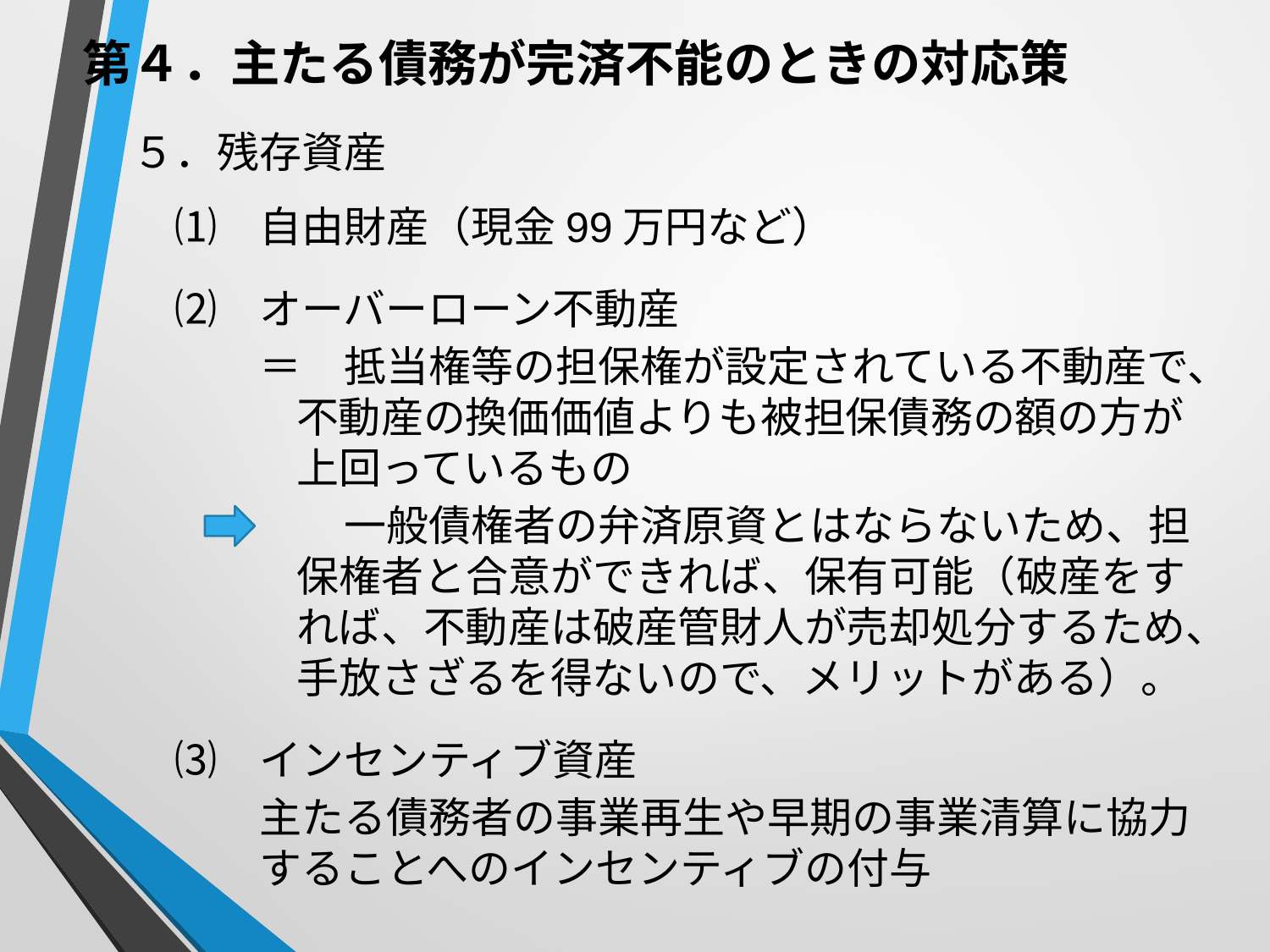

第４．主たる債務が完済不能のときの対応策

　　５．残存資産

　　　⑴　自由財産（現金99万円など）

　　　⑵　オーバーローン不動産
　　　　　＝　抵当権等の担保権が設定されている不動産で、不動産の換価価値よりも被担保債務の額の方が上回っているもの
　　　　　　　一般債権者の弁済原資とはならないため、担保権者と合意ができれば、保有可能（破産をすれば、不動産は破産管財人が売却処分するため、手放さざるを得ないので、メリットがある）。

　　　⑶　インセンティブ資産
　　　　　主たる債務者の事業再生や早期の事業清算に協力することへのインセンティブの付与